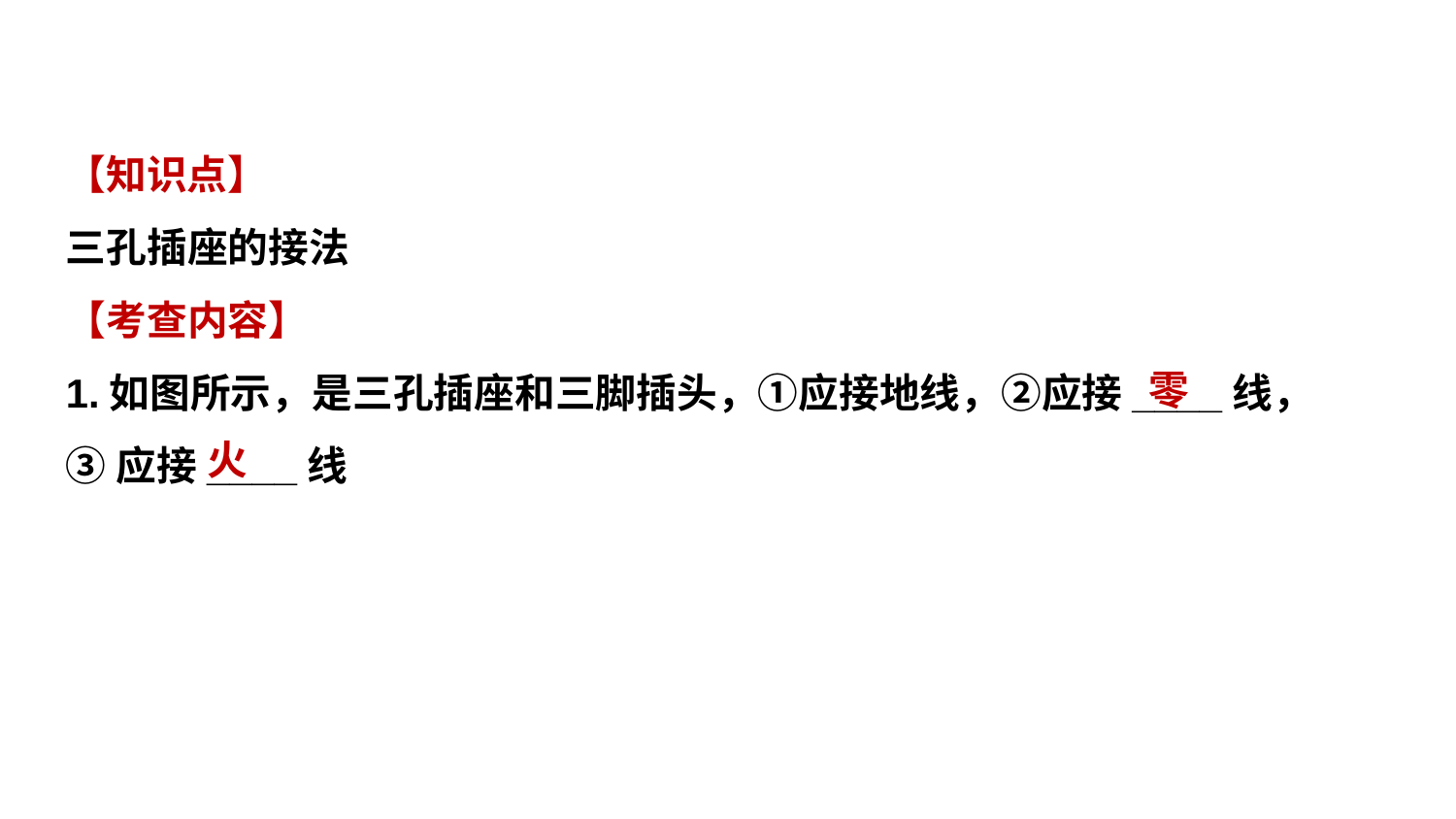

【知识点】
三孔插座的接法
【考查内容】
1.如图所示，是三孔插座和三脚插头，①应接地线，②应接____线，
③应接____线
零
火